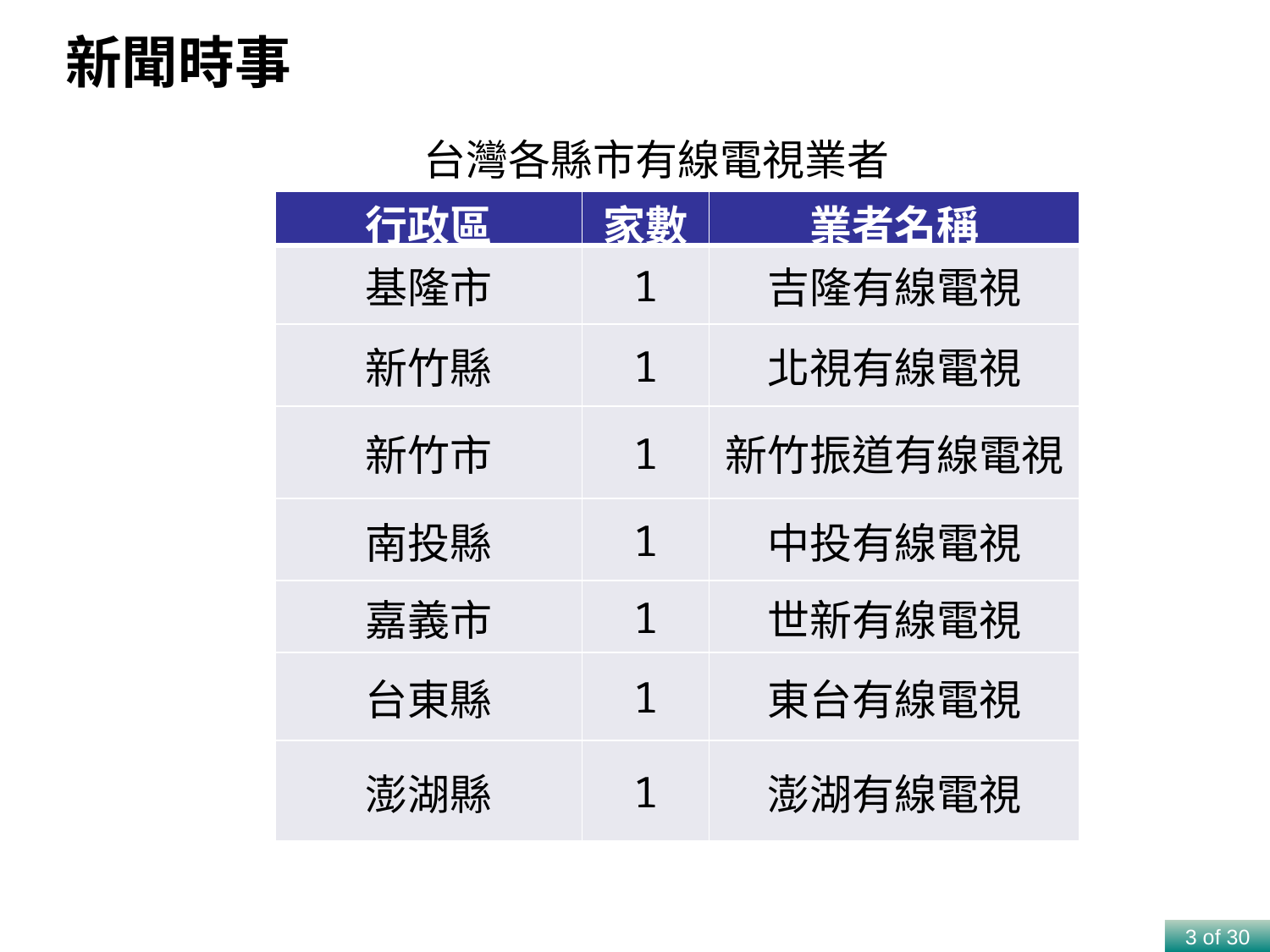

新聞時事
台灣各縣市有線電視業者
| 行政區 | 家數 | 業者名稱 |
| --- | --- | --- |
| 基隆市 | 1 | 吉隆有線電視 |
| 新竹縣 | 1 | 北視有線電視 |
| 新竹市 | 1 | 新竹振道有線電視 |
| 南投縣 | 1 | 中投有線電視 |
| 嘉義市 | 1 | 世新有線電視 |
| 台東縣 | 1 | 東台有線電視 |
| 澎湖縣 | 1 | 澎湖有線電視 |